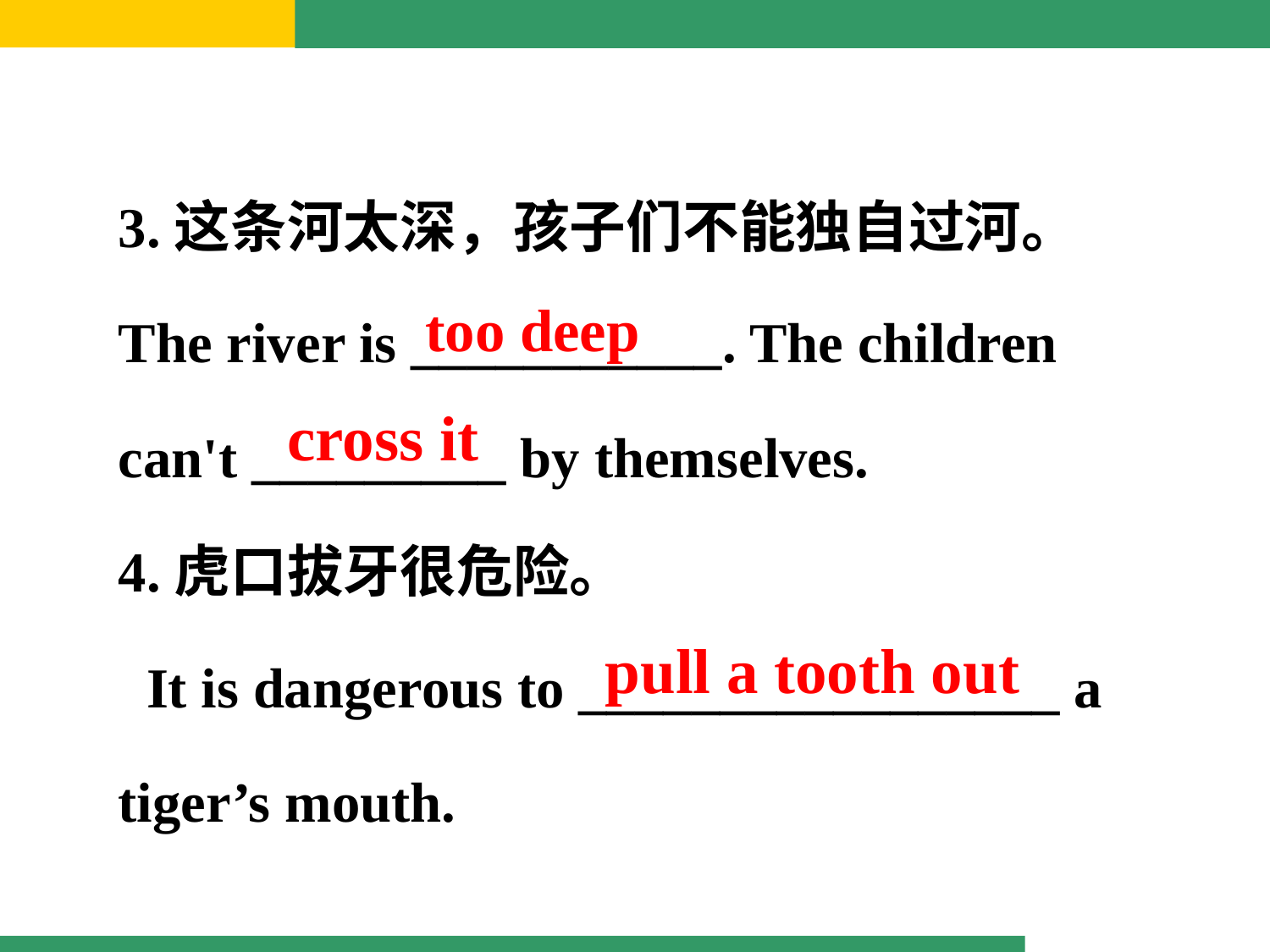

3.这条河太深，孩子们不能独自过河。
The river is ___________. The children can't _________ by themselves.
4.虎口拔牙很危险。
  It is dangerous to _________________ a tiger’s mouth.
too deep
cross it
pull a tooth out